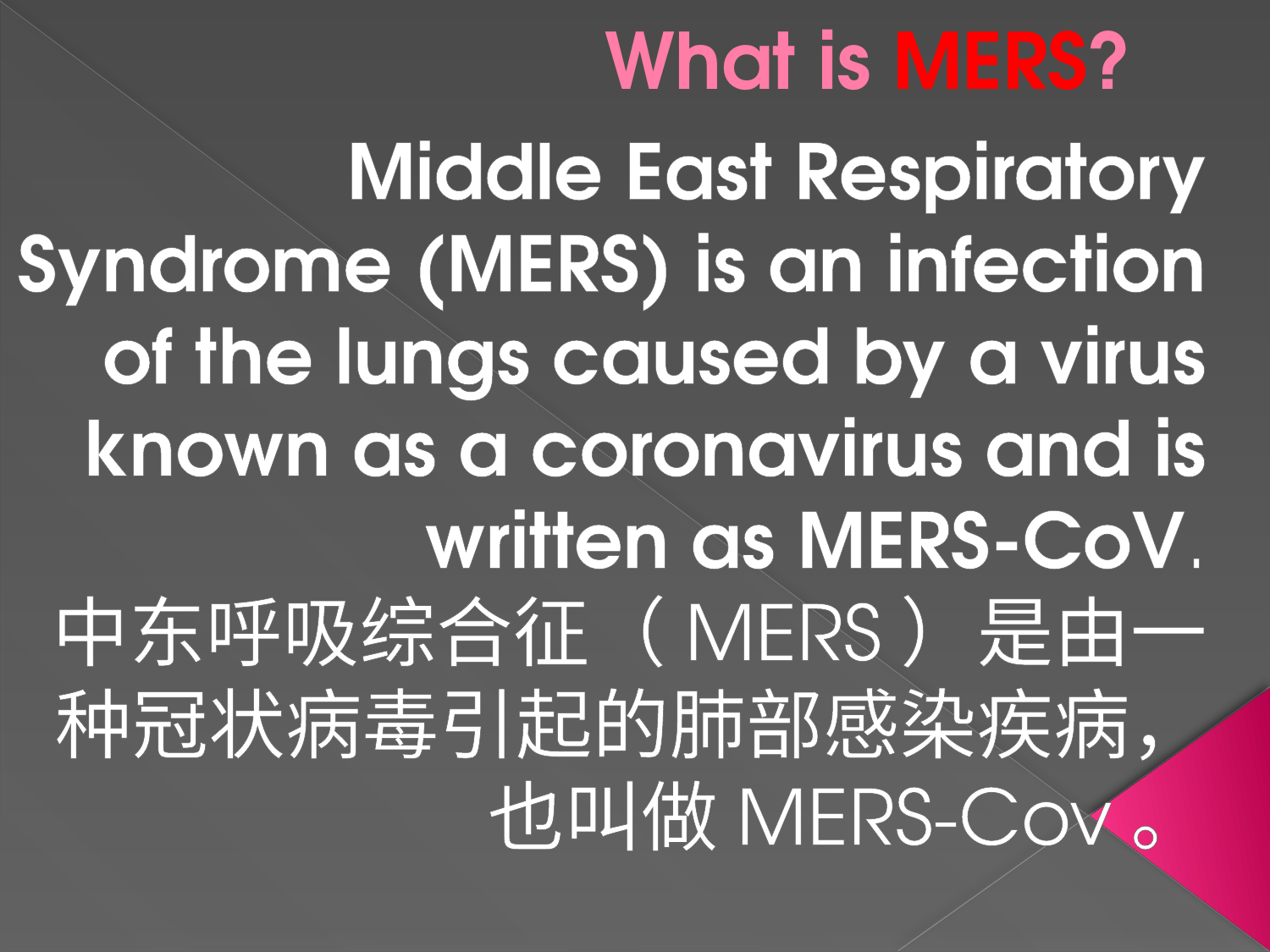

# What is MERS?
Middle East Respiratory Syndrome (MERS) is an infection of the lungs caused by a virus known as a coronavirus and is written as MERS-CoV.
中东呼吸综合征（MERS）是由一种冠状病毒引起的肺部感染疾病，也叫做MERS-Cov。